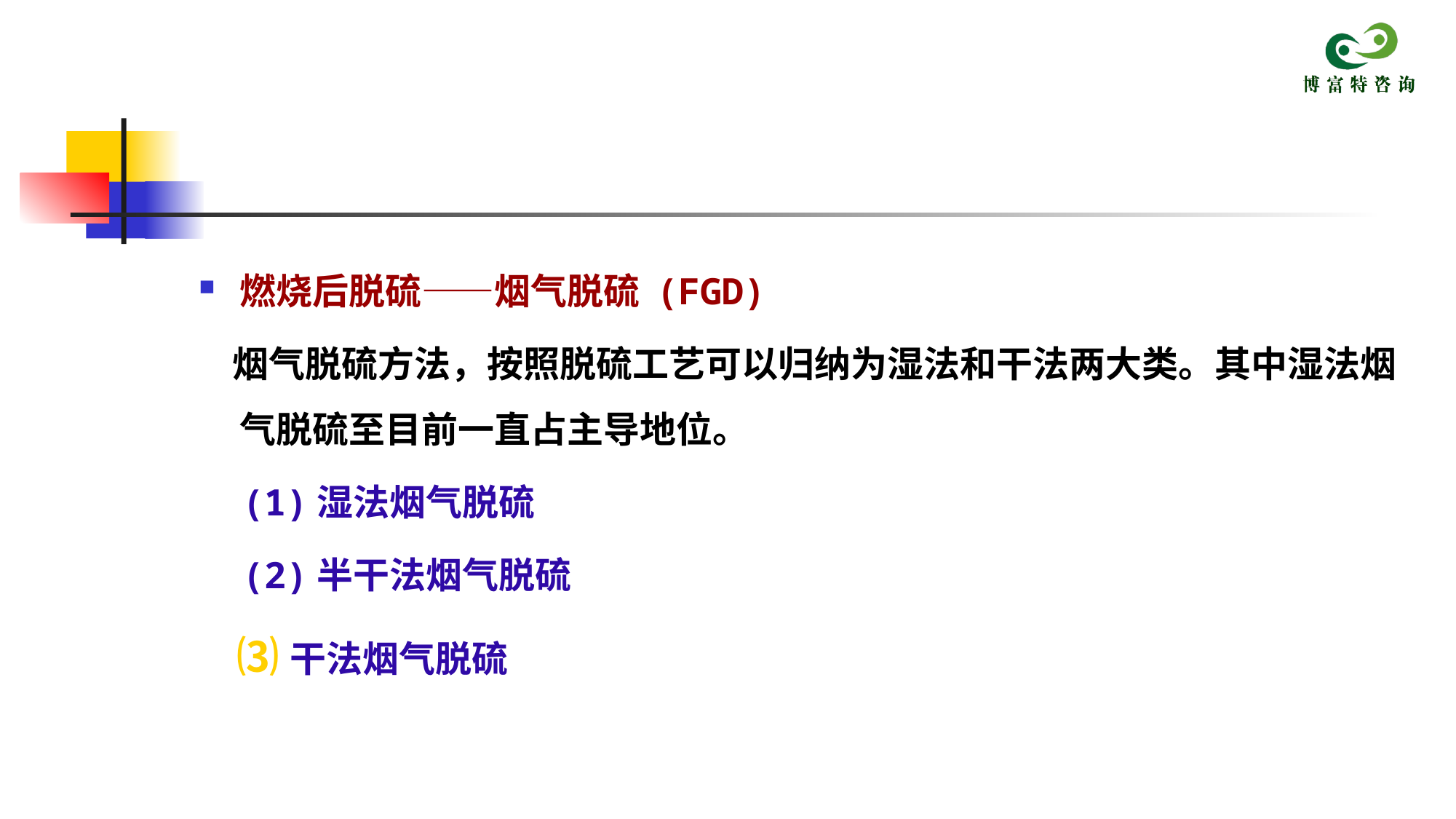

燃烧后脱硫——烟气脱硫 (FGD)
   烟气脱硫方法，按照脱硫工艺可以归纳为湿法和干法两大类。其中湿法烟气脱硫至目前一直占主导地位。
  (1)湿法烟气脱硫
  (2)半干法烟气脱硫
    ⑶干法烟气脱硫